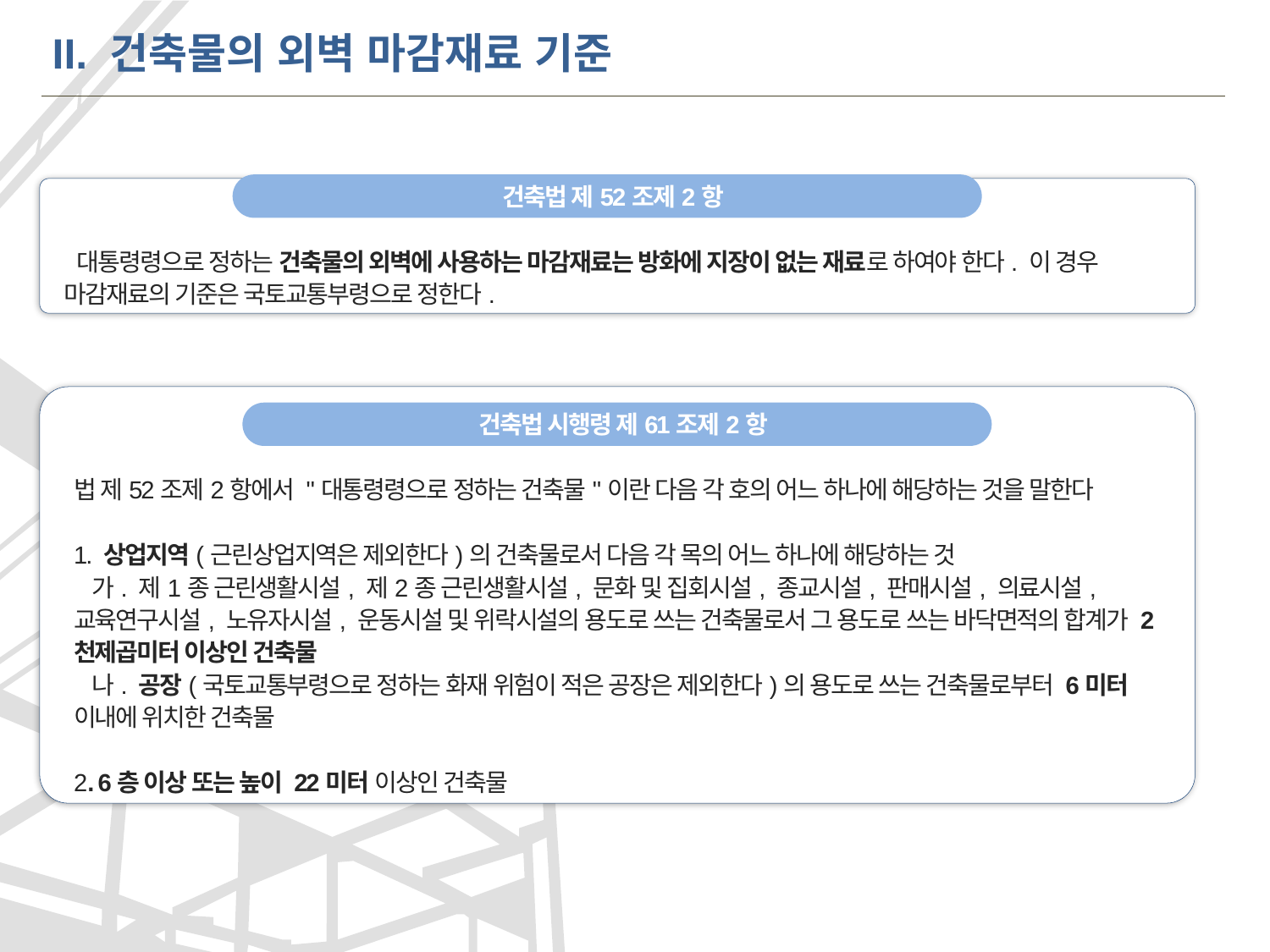

II. 건축물의 외벽 마감재료 기준

 건축법 제52조제2항

 대통령령으로 정하는 건축물의 외벽에 사용하는 마감재료는 방화에 지장이 없는 재료로 하여야 한다. 이 경우 마감재료의 기준은 국토교통부령으로 정한다.

 건축법 시행령 제61조제2항
법 제52조제2항에서 "대통령령으로 정하는 건축물"이란 다음 각 호의 어느 하나에 해당하는 것을 말한다

1. 상업지역(근린상업지역은 제외한다)의 건축물로서 다음 각 목의 어느 하나에 해당하는 것
  가. 제1종 근린생활시설, 제2종 근린생활시설, 문화 및 집회시설, 종교시설, 판매시설, 의료시설, 교육연구시설, 노유자시설, 운동시설 및 위락시설의 용도로 쓰는 건축물로서 그 용도로 쓰는 바닥면적의 합계가 2천제곱미터 이상인 건축물
  나. 공장(국토교통부령으로 정하는 화재 위험이 적은 공장은 제외한다)의 용도로 쓰는 건축물로부터 6미터 이내에 위치한 건축물

2. 6층 이상 또는 높이 22미터 이상인 건축물